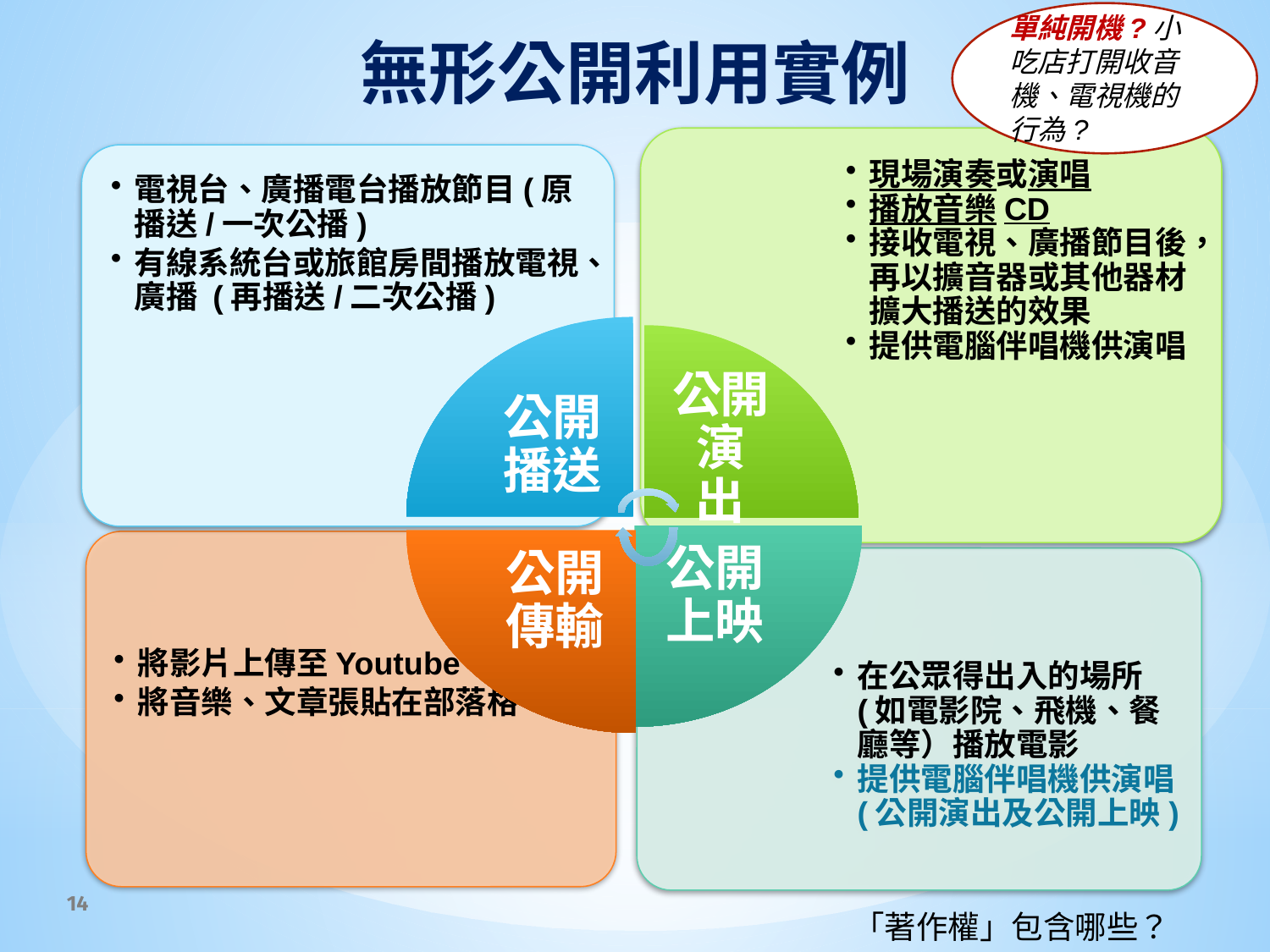

單純開機?小吃店打開收音機、電視機的行為?
# 無形公開利用實例
在公眾得出入的場所(如電影院、飛機、餐廳等）播放電影
提供電腦伴唱機供演唱(公開演出及公開上映)
將影片上傳至Youtube
將音樂、文章張貼在部落格
現場演奏或演唱
播放音樂CD
接收電視、廣播節目後，再以擴音器或其他器材擴大播送的效果
提供電腦伴唱機供演唱
電視台、廣播電台播放節目(原播送/一次公播)
有線系統台或旅館房間播放電視、廣播 (再播送/二次公播)
公開播送
公開演出
公開上映
公開傳輸
14
「著作權」包含哪些？